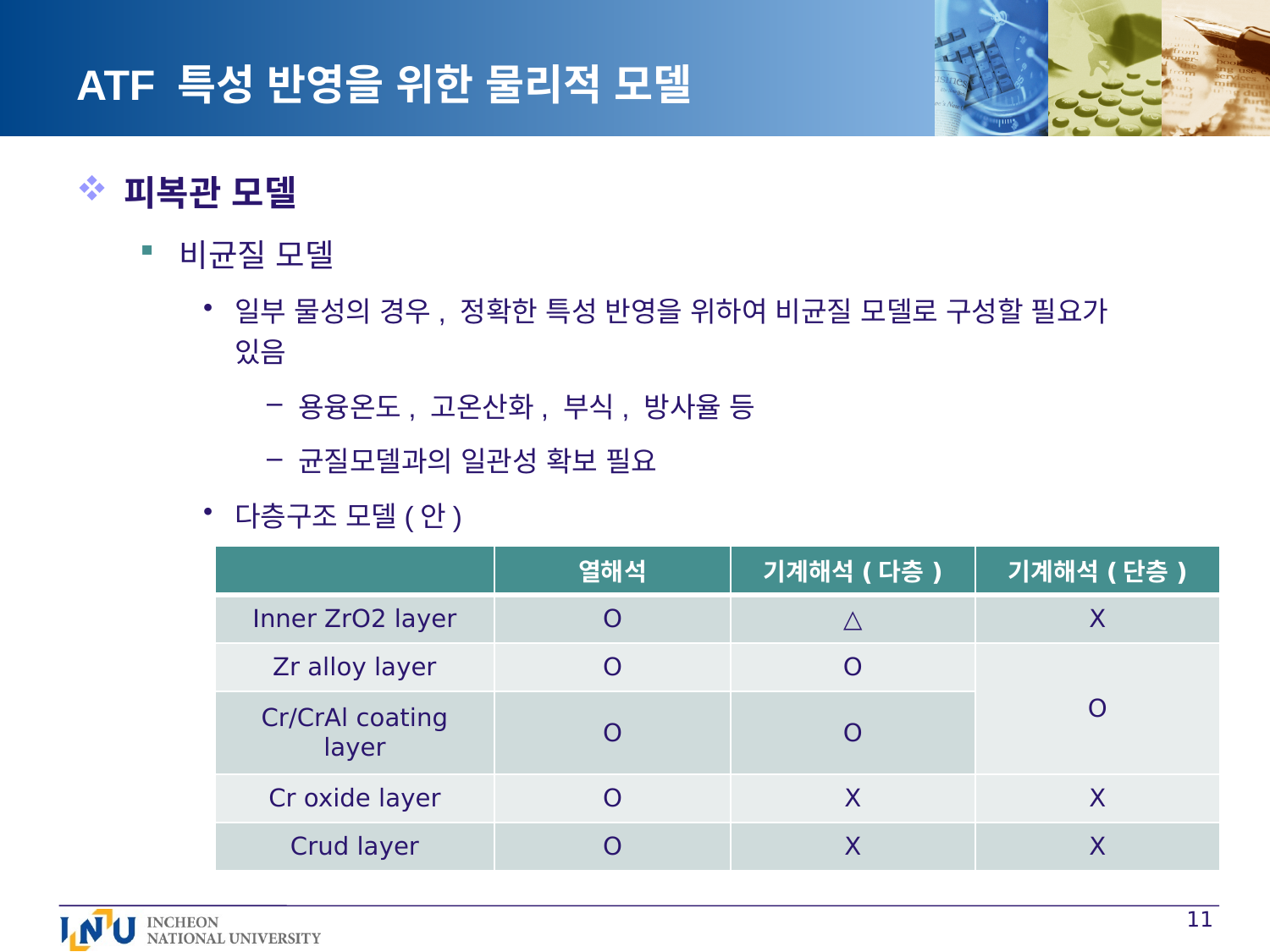

# ATF 특성 반영을 위한 물리적 모델
피복관 모델
비균질 모델
일부 물성의 경우, 정확한 특성 반영을 위하여 비균질 모델로 구성할 필요가 있음
용융온도, 고온산화, 부식, 방사율 등
균질모델과의 일관성 확보 필요
다층구조 모델(안)
|  | 열해석 | 기계해석(다층) | 기계해석(단층) |
| --- | --- | --- | --- |
| Inner ZrO2 layer | O | △ | X |
| Zr alloy layer | O | O | O |
| Cr/CrAl coating layer | O | O |  |
| Cr oxide layer | O | X | X |
| Crud layer | O | X | X |
11